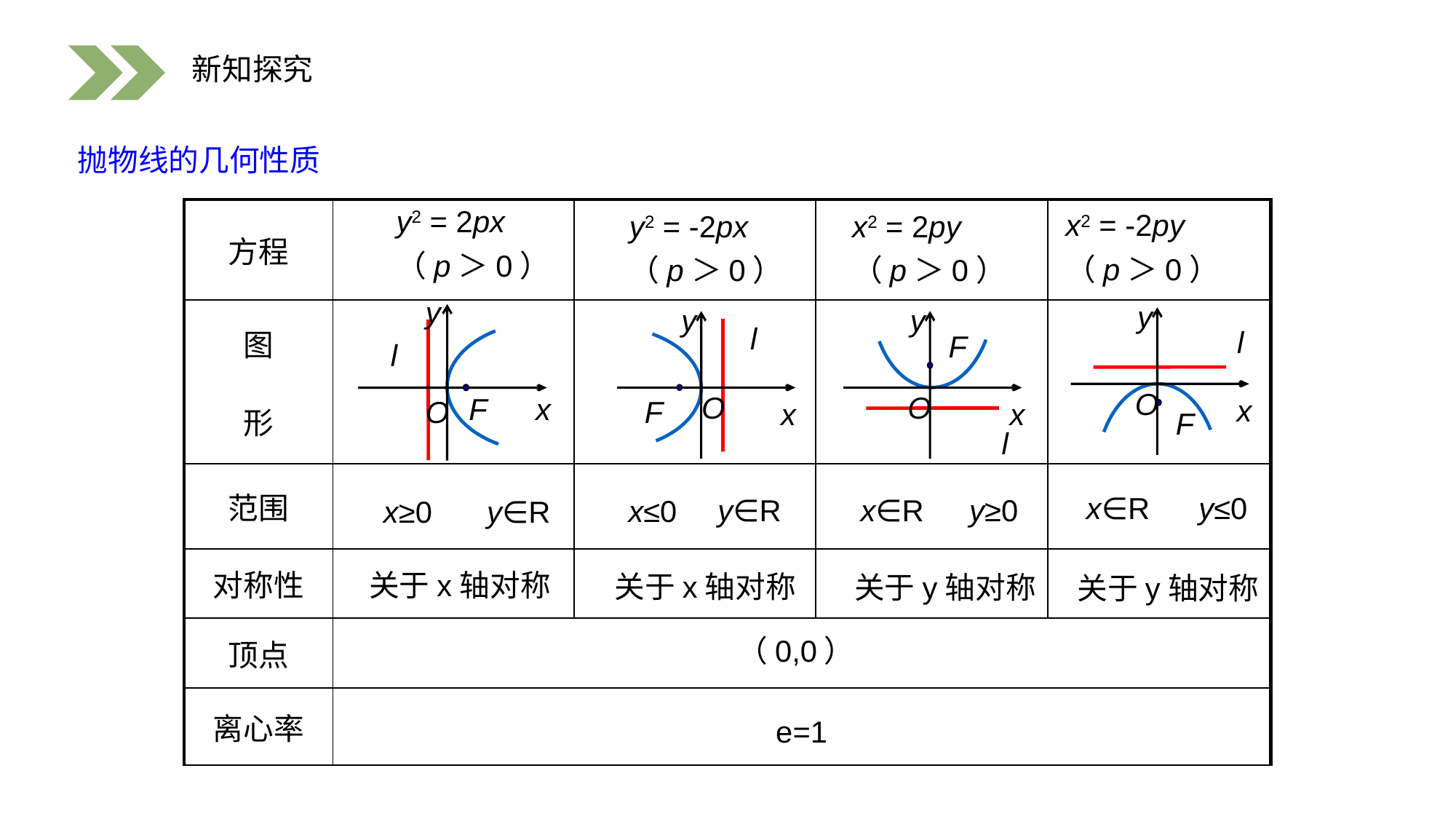

新知探究
抛物线的几何性质
| 方程 |  |  |  |  |
| --- | --- | --- | --- | --- |
| 图 形 |  |  |  |  |
| 范围 |  |  |  |  |
| 对称性 |  |  |  |  |
| 顶点 |  |  |  |  |
| 离心率 |  |  |  |  |
y2 = 2px
（p＞0）
x2 = -2py
（p＞0）
y2 = -2px
（p＞0）
x2 = 2py
（p＞0）
y

l

F

x

O
y

l

O

x
F

y

F

O

x
l
y

l

O

F
x
x∈R
y≤0
y≥0
x∈R
y∈R
x≤0
x≥0
y∈R
关于x轴对称
关于x轴对称
关于y轴对称
关于y轴对称
（0,0）
e=1